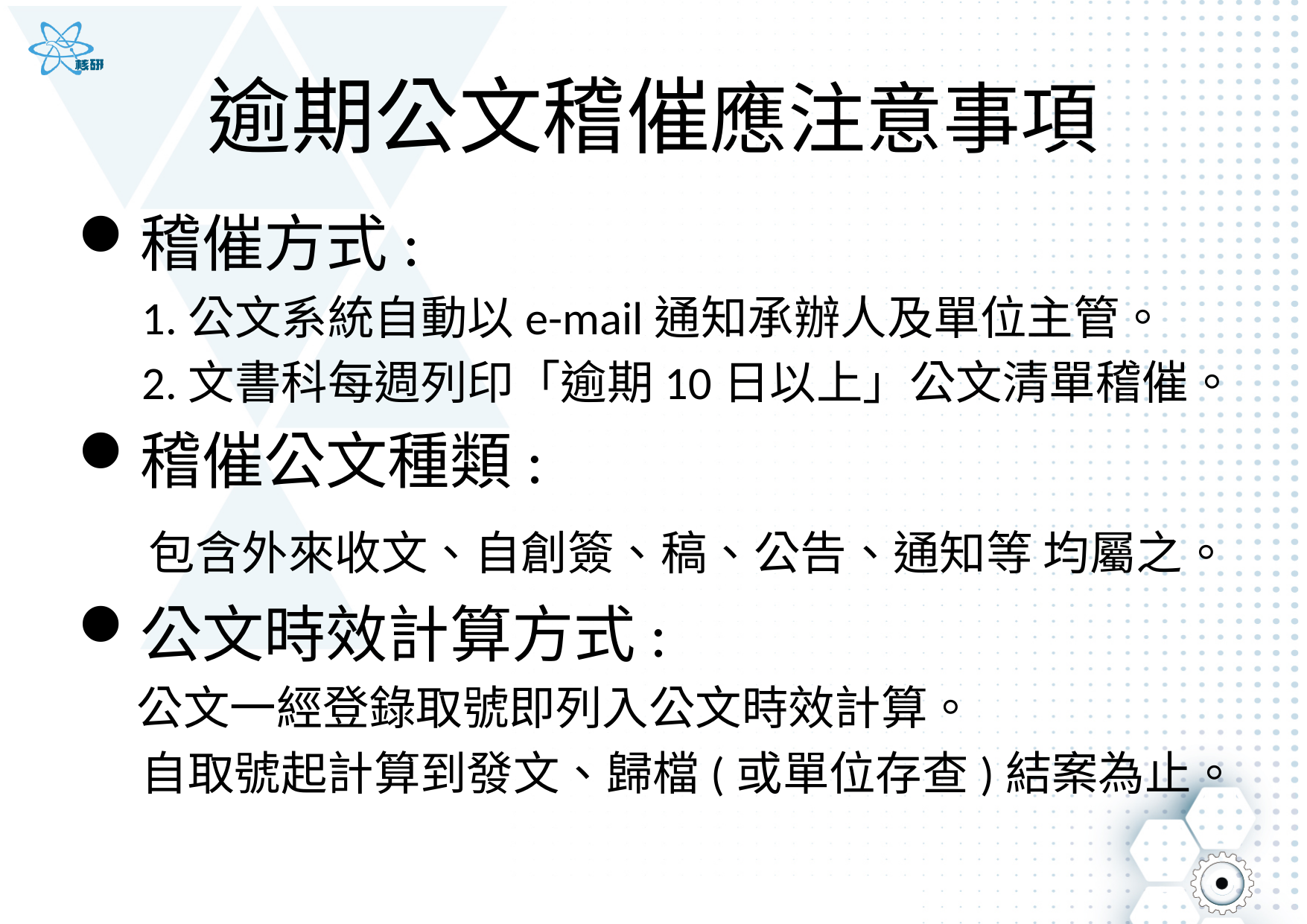

# 逾期公文稽催應注意事項
稽催方式:
1.公文系統自動以e-mail通知承辦人及單位主管。
2.文書科每週列印「逾期10日以上」公文清單稽催。
稽催公文種類:
    包含外來收文、自創簽、稿、公告、通知等 均屬之。
公文時效計算方式:
     公文一經登錄取號即列入公文時效計算。
     自取號起計算到發文、歸檔(或單位存查)結案為止。